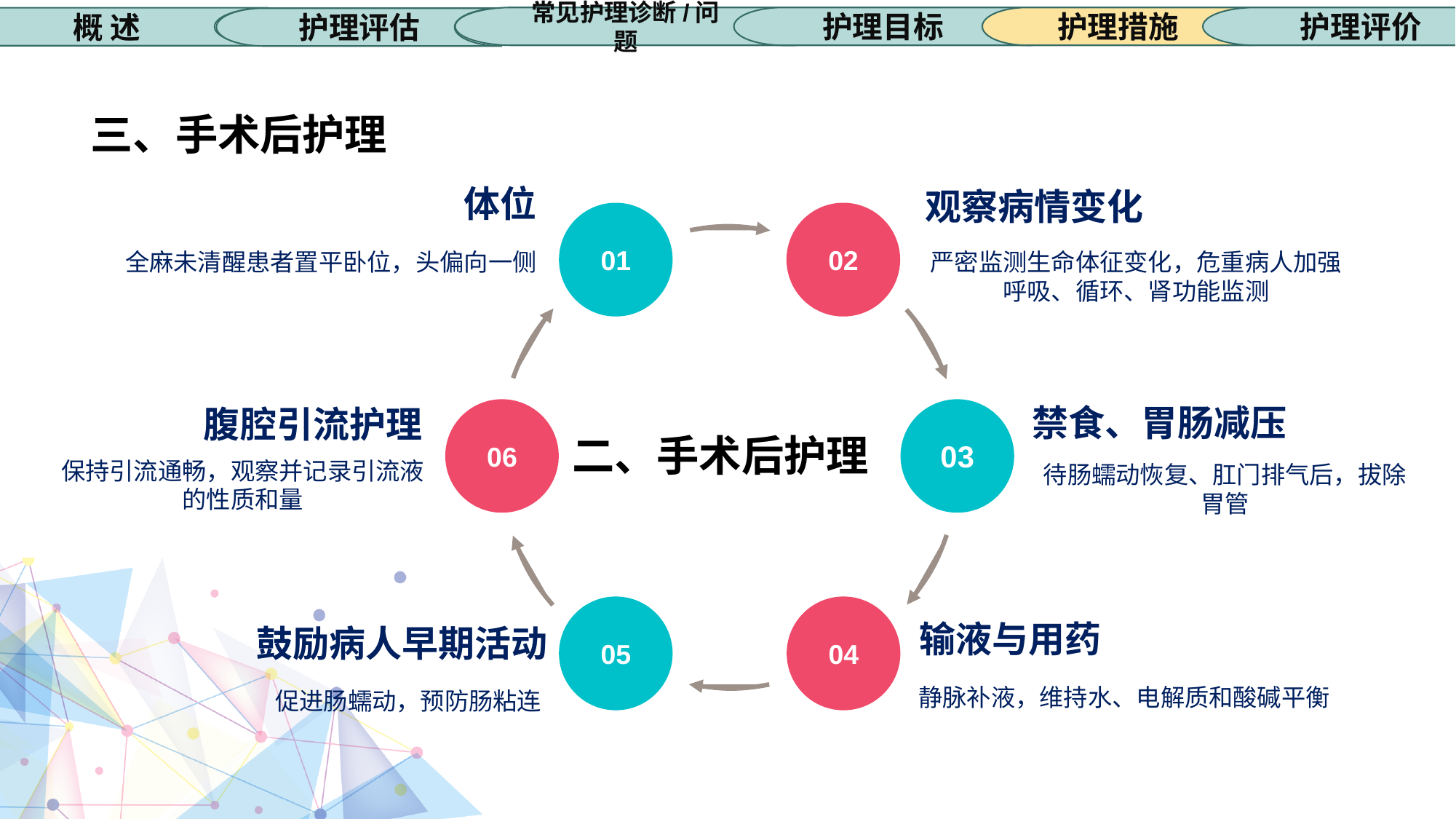

护理措施
常见护理诊断/问题
护理目标
护理评价
概 述
护理评估
三、手术后护理
体位
观察病情变化
01
02

严密监测生命体征变化，危重病人加强呼吸、循环、肾功能监测
全麻未清醒患者置平卧位，头偏向一侧

禁食、胃肠减压
腹腔引流护理
06
03
二、手术后护理
保持引流通畅，观察并记录引流液的性质和量
待肠蠕动恢复、肛门排气后，拔除胃管

05
04
输液与用药
鼓励病人早期活动
静脉补液，维持水、电解质和酸碱平衡
促进肠蠕动，预防肠粘连